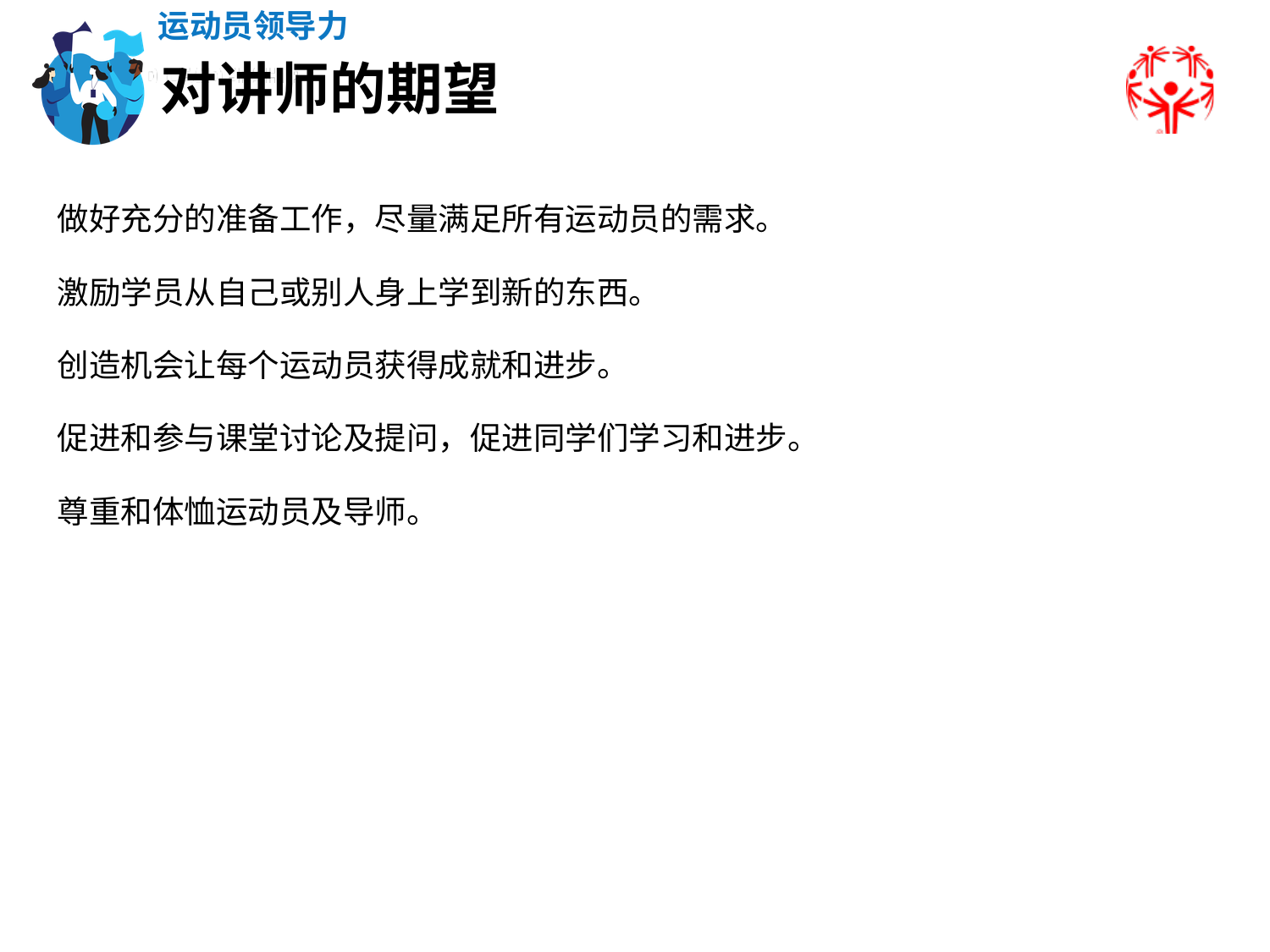

运动员领导力
对讲师的期望

做好充分的准备工作，尽量满足所有运动员的需求。
激励学员从自己或别人身上学到新的东西。
创造机会让每个运动员获得成就和进步。
促进和参与课堂讨论及提问，促进同学们学习和进步。
尊重和体恤运动员及导师。